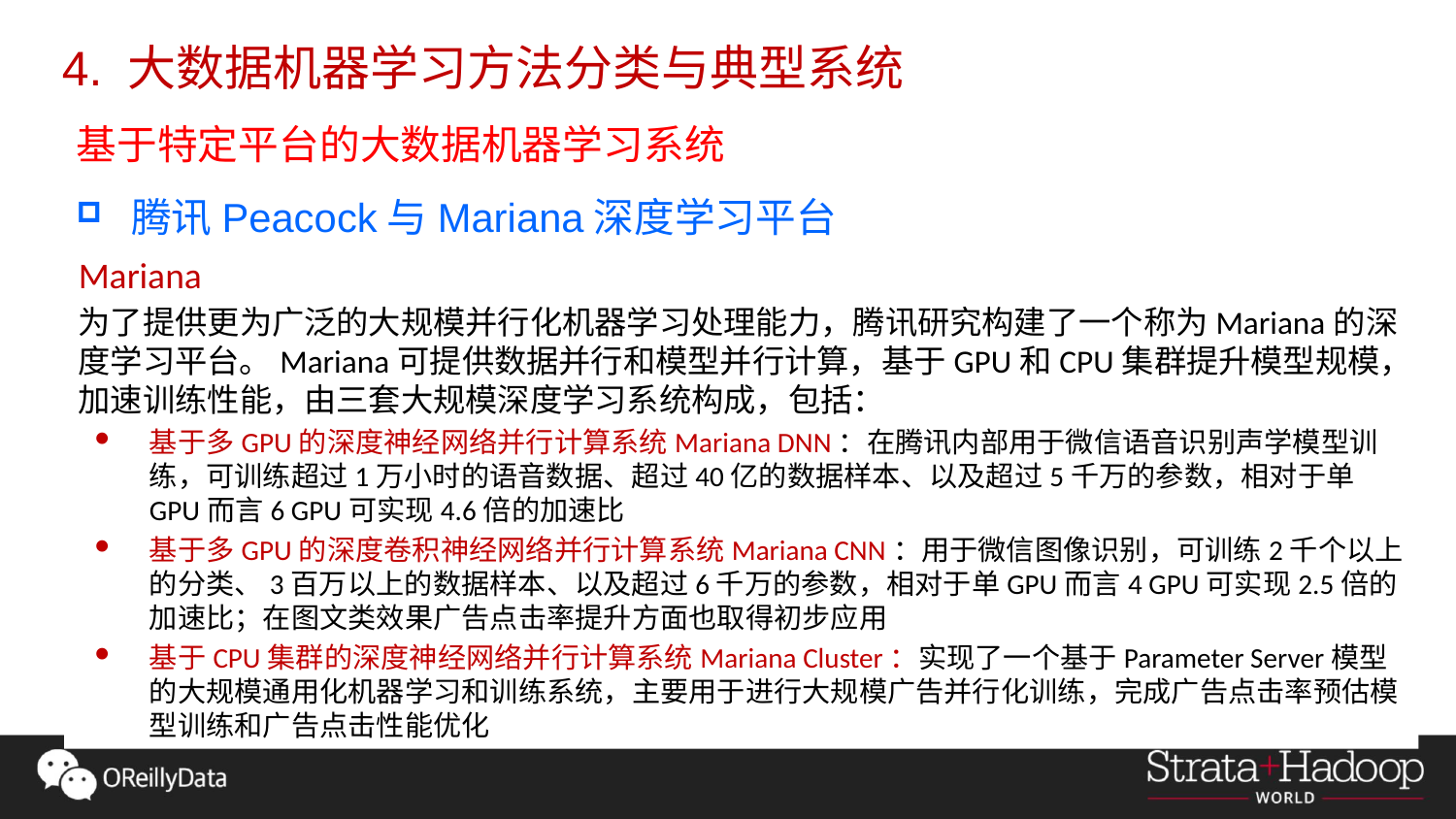

4. 大数据机器学习方法分类与典型系统
基于特定平台的大数据机器学习系统
腾讯Peacock与Mariana深度学习平台

Mariana
为了提供更为广泛的大规模并行化机器学习处理能力，腾讯研究构建了一个称为Mariana的深度学习平台。Mariana可提供数据并行和模型并行计算，基于GPU和CPU集群提升模型规模，加速训练性能，由三套大规模深度学习系统构成，包括：
基于多GPU的深度神经网络并行计算系统Mariana DNN：在腾讯内部用于微信语音识别声学模型训练，可训练超过1万小时的语音数据、超过40亿的数据样本、以及超过5千万的参数，相对于单GPU而言6 GPU可实现4.6倍的加速比
基于多GPU的深度卷积神经网络并行计算系统Mariana CNN：用于微信图像识别，可训练2千个以上的分类、3百万以上的数据样本、以及超过6千万的参数，相对于单GPU而言4 GPU可实现2.5倍的加速比；在图文类效果广告点击率提升方面也取得初步应用
基于CPU集群的深度神经网络并行计算系统Mariana Cluster：实现了一个基于Parameter Server模型的大规模通用化机器学习和训练系统，主要用于进行大规模广告并行化训练，完成广告点击率预估模型训练和广告点击性能优化